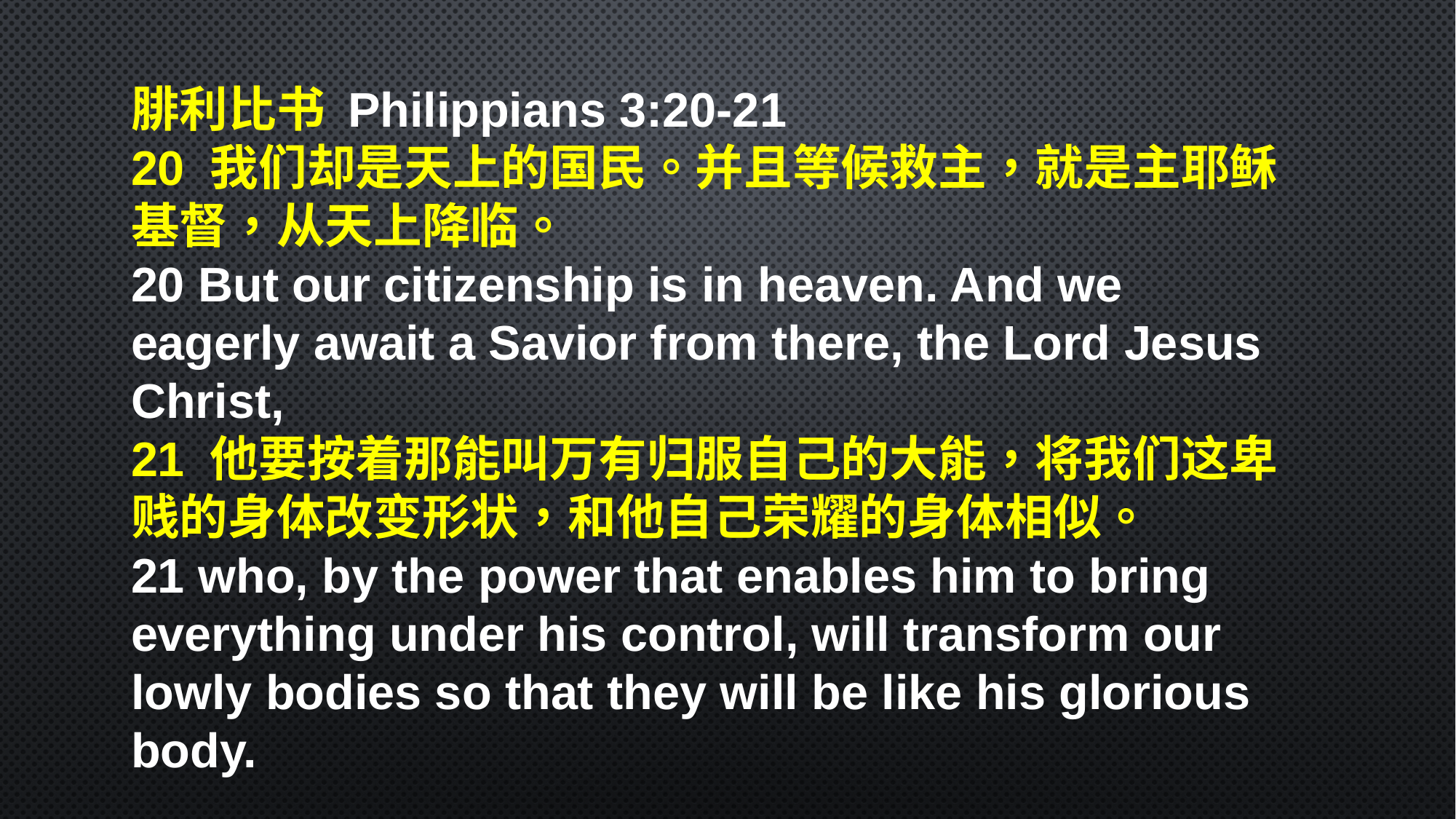

腓利比书 Philippians 3:20-21
20 我们却是天上的国民。并且等候救主，就是主耶稣基督，从天上降临。
20 But our citizenship is in heaven. And we eagerly await a Savior from there, the Lord Jesus Christ,
21 他要按着那能叫万有归服自己的大能，将我们这卑贱的身体改变形状，和他自己荣耀的身体相似。
21 who, by the power that enables him to bring everything under his control, will transform our lowly bodies so that they will be like his glorious body.